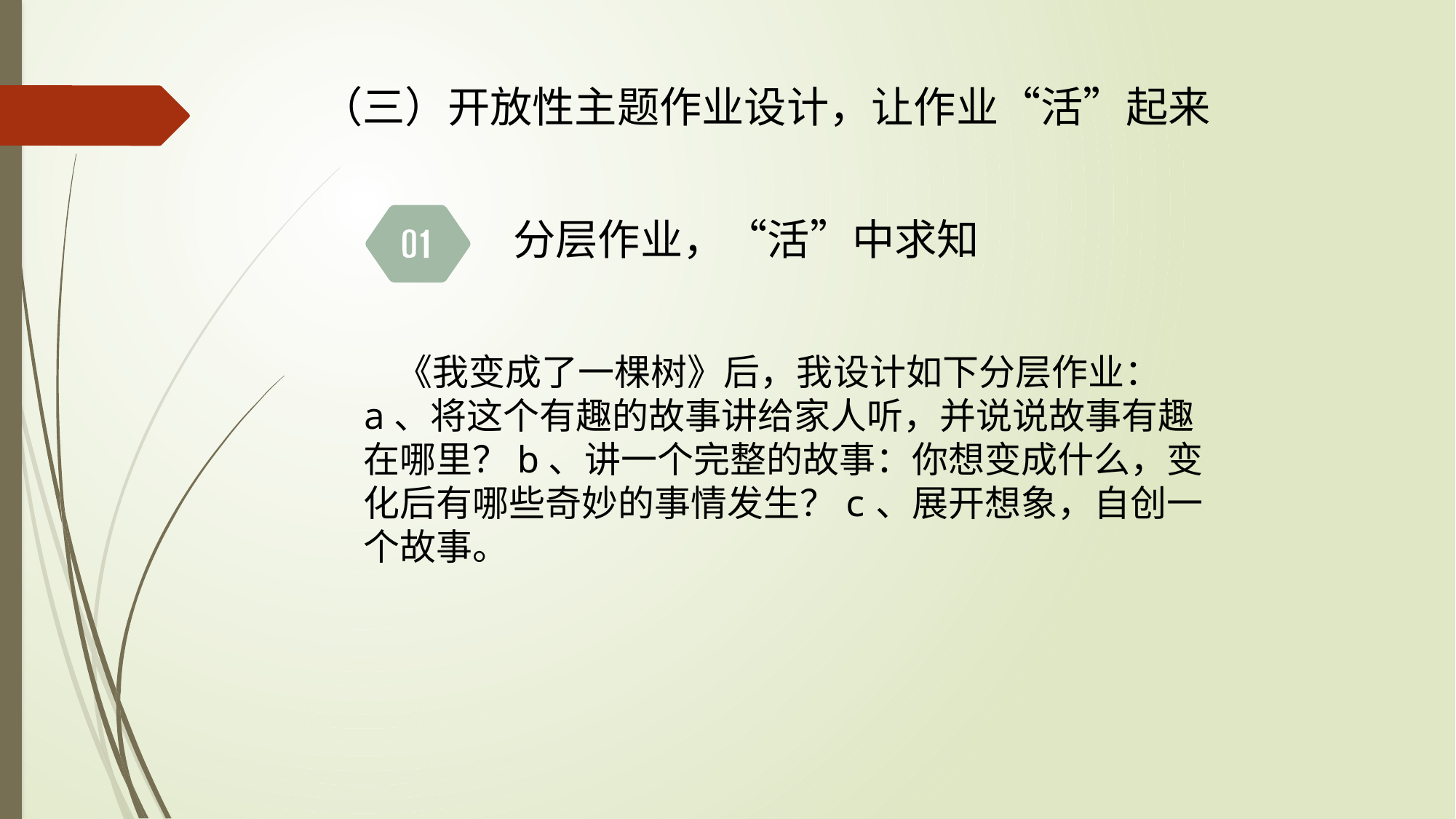

# （三）开放性主题作业设计，让作业“活”起来

分层作业，“活”中求知
   《我变成了一棵树》后，我设计如下分层作业：a、将这个有趣的故事讲给家人听，并说说故事有趣在哪里？b、讲一个完整的故事：你想变成什么，变化后有哪些奇妙的事情发生？c、展开想象，自创一个故事。